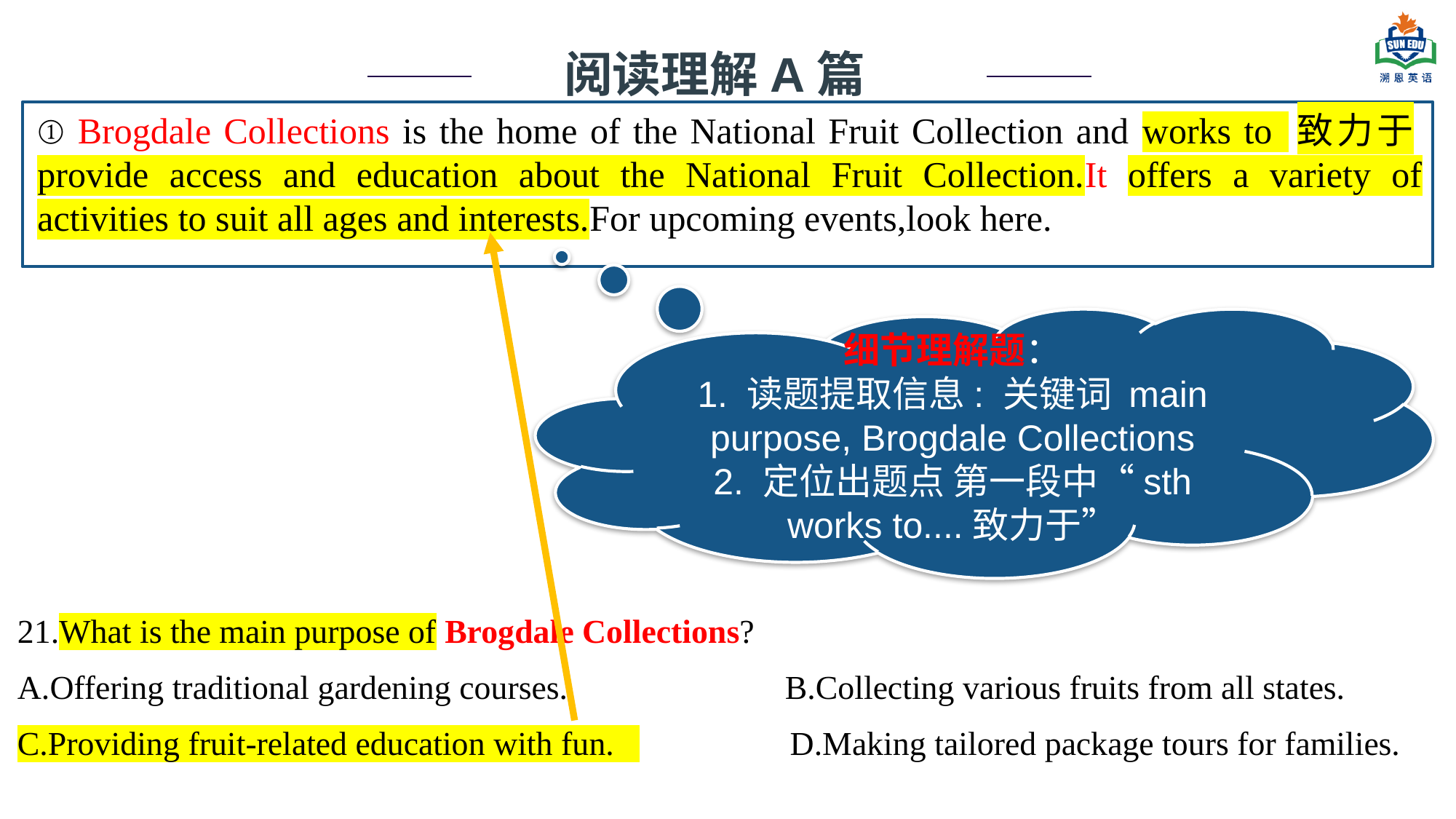

阅读理解A篇
① Brogdale Collections is the home of the National Fruit Collection and works to 致力于provide access and education about the National Fruit Collection.It offers a variety of activities to suit all ages and interests.For upcoming events,look here.
细节理解题：
1. 读题提取信息: 关键词 main purpose, Brogdale Collections
2. 定位出题点 第一段中“sth works to....致力于”
21.What is the main purpose of Brogdale Collections?
A.Offering traditional gardening courses.                          B.Collecting various fruits from all states.
C.Providing fruit-related education with fun.                     D.Making tailored package tours for families.